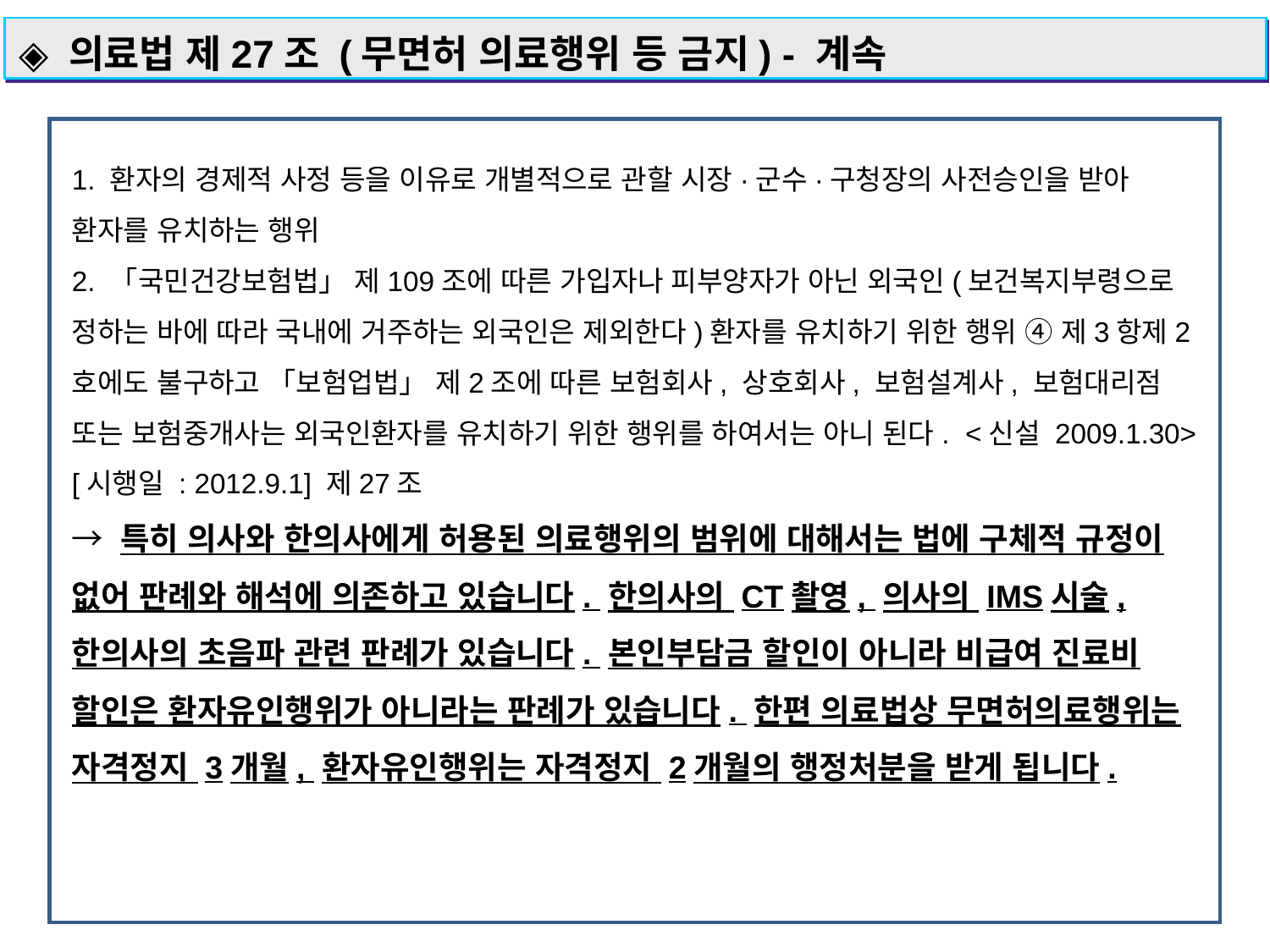

◈ 의료법 제27조 (무면허 의료행위 등 금지) - 계속

1. 환자의 경제적 사정 등을 이유로 개별적으로 관할 시장·군수·구청장의 사전승인을 받아 환자를 유치하는 행위
2. 「국민건강보험법」 제109조에 따른 가입자나 피부양자가 아닌 외국인(보건복지부령으로 정하는 바에 따라 국내에 거주하는 외국인은 제외한다)환자를 유치하기 위한 행위 ④ 제3항제2호에도 불구하고 「보험업법」 제2조에 따른 보험회사, 상호회사, 보험설계사, 보험대리점 또는 보험중개사는 외국인환자를 유치하기 위한 행위를 하여서는 아니 된다.  <신설 2009.1.30>
[시행일 : 2012.9.1] 제27조
→ 특히 의사와 한의사에게 허용된 의료행위의 범위에 대해서는 법에 구체적 규정이 없어 판례와 해석에 의존하고 있습니다. 한의사의 CT촬영, 의사의 IMS시술, 한의사의 초음파 관련 판례가 있습니다. 본인부담금 할인이 아니라 비급여 진료비 할인은 환자유인행위가 아니라는 판례가 있습니다. 한편 의료법상 무면허의료행위는 자격정지 3개월, 환자유인행위는 자격정지 2개월의 행정처분을 받게 됩니다.